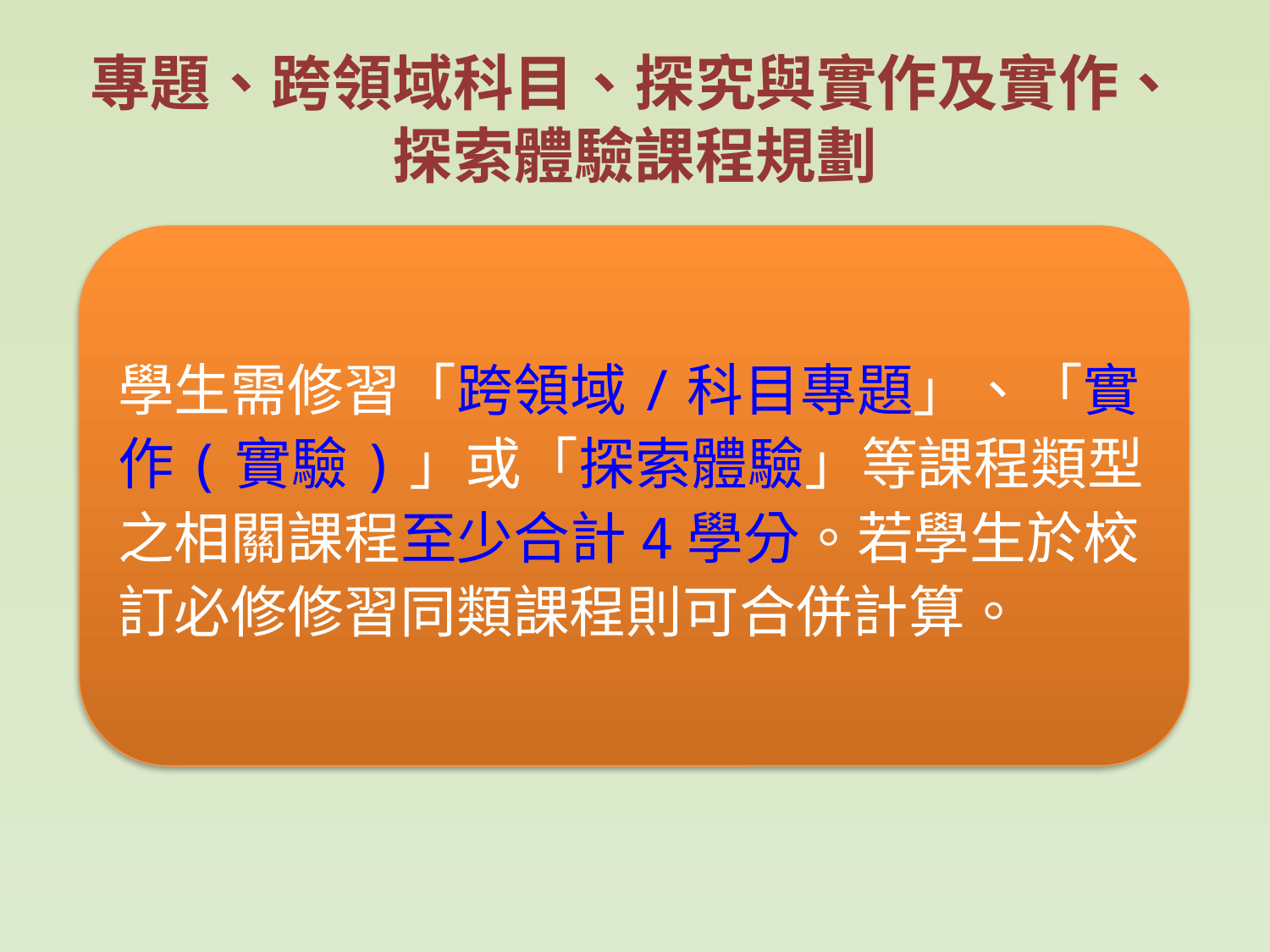

# 專題、跨領域科目、探究與實作及實作、探索體驗課程規劃
學生需修習「跨領域/科目專題」、「實作(實驗)」或「探索體驗」等課程類型之相關課程至少合計4學分。若學生於校訂必修修習同類課程則可合併計算。